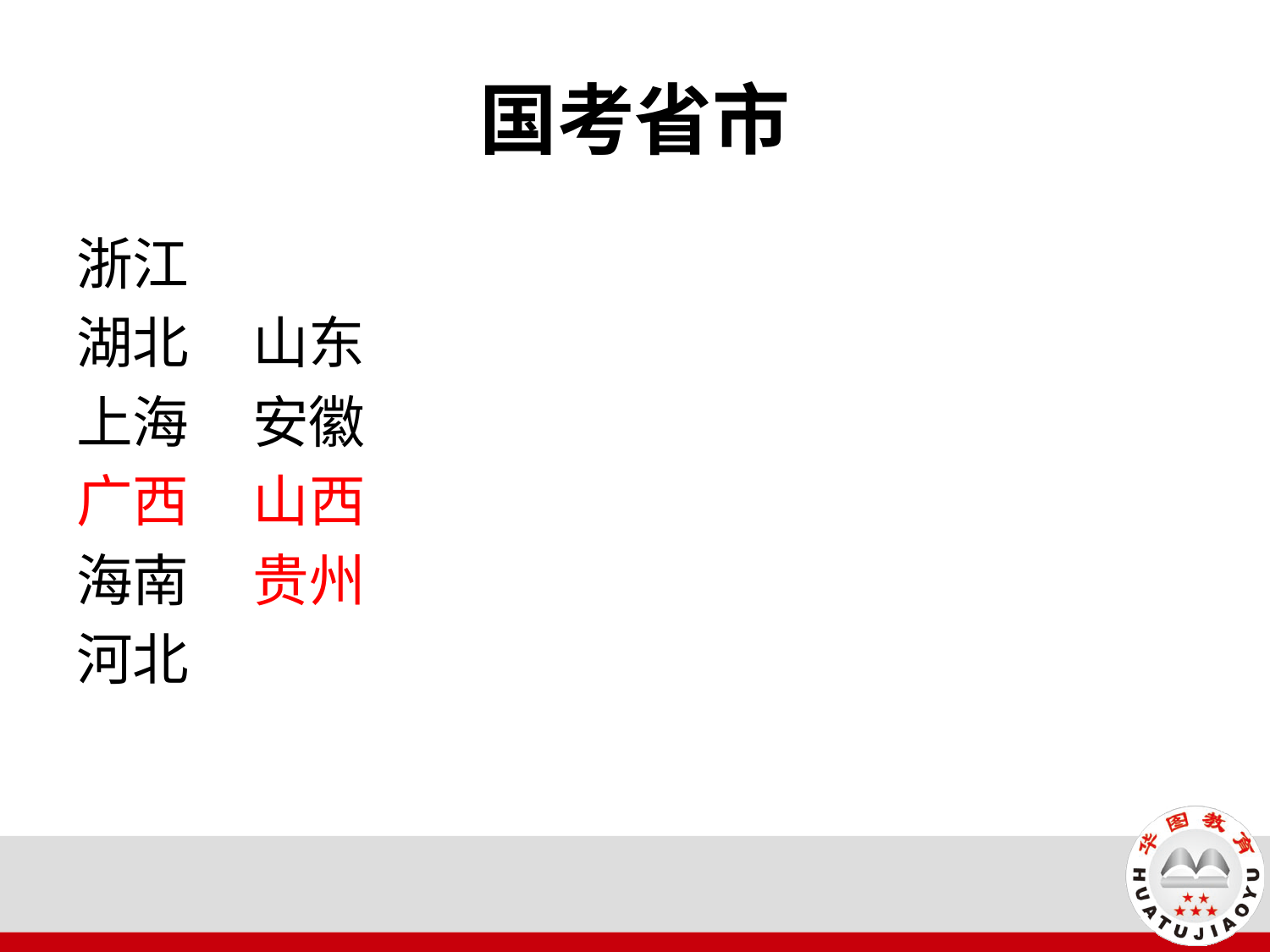

国考省市
浙江
湖北     山东
上海     安徽
广西     山西
海南     贵州
河北